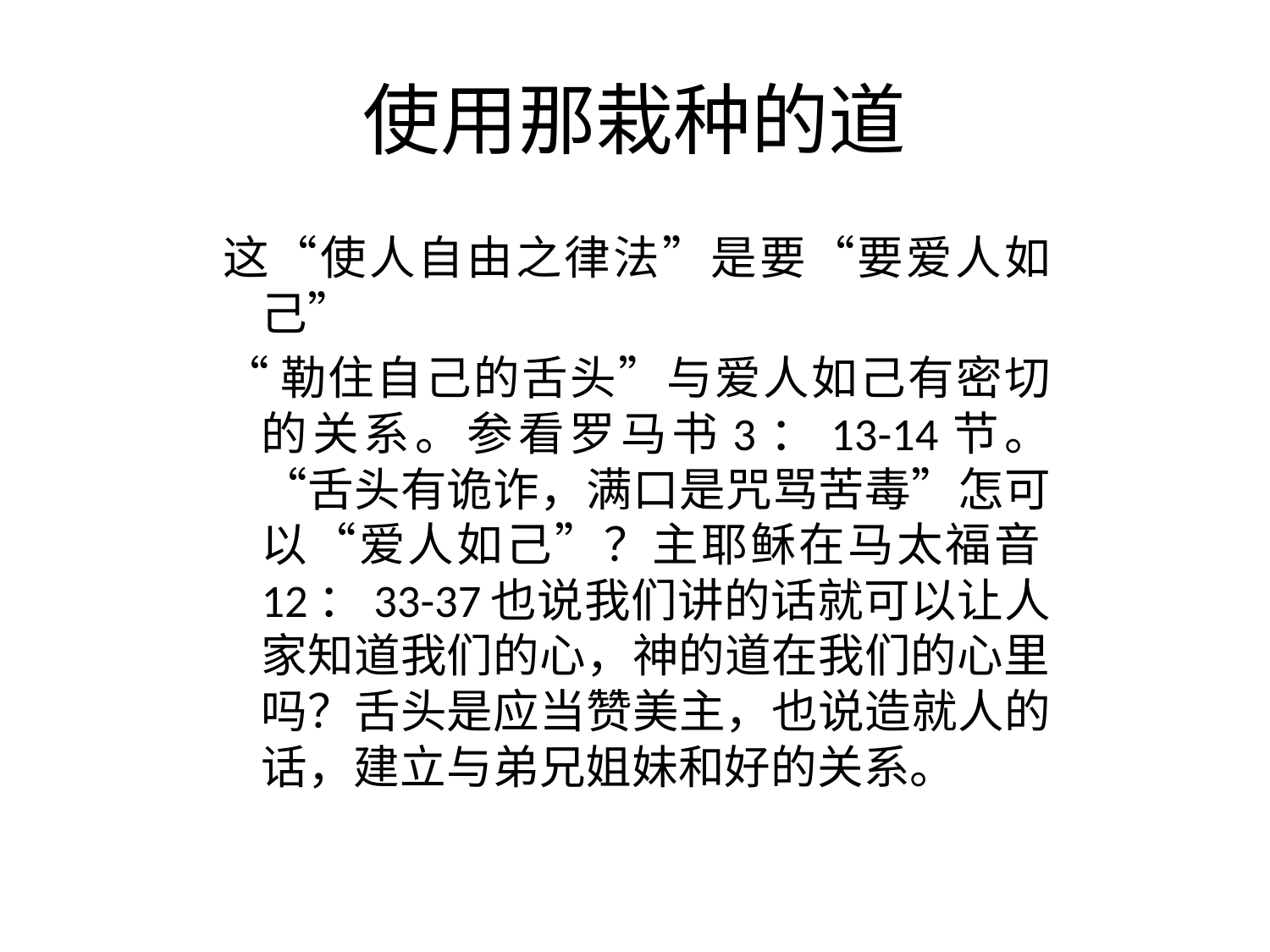

# 使用那栽种的道
这“使人自由之律法”是要“要爱人如己”
“勒住自己的舌头”与爱人如己有密切的关系。参看罗马书3：13-14节。“舌头有诡诈，满口是咒骂苦毒”怎可以“爱人如己”？主耶稣在马太福音12：33-37也说我们讲的话就可以让人家知道我们的心，神的道在我们的心里吗？舌头是应当赞美主，也说造就人的话，建立与弟兄姐妹和好的关系。